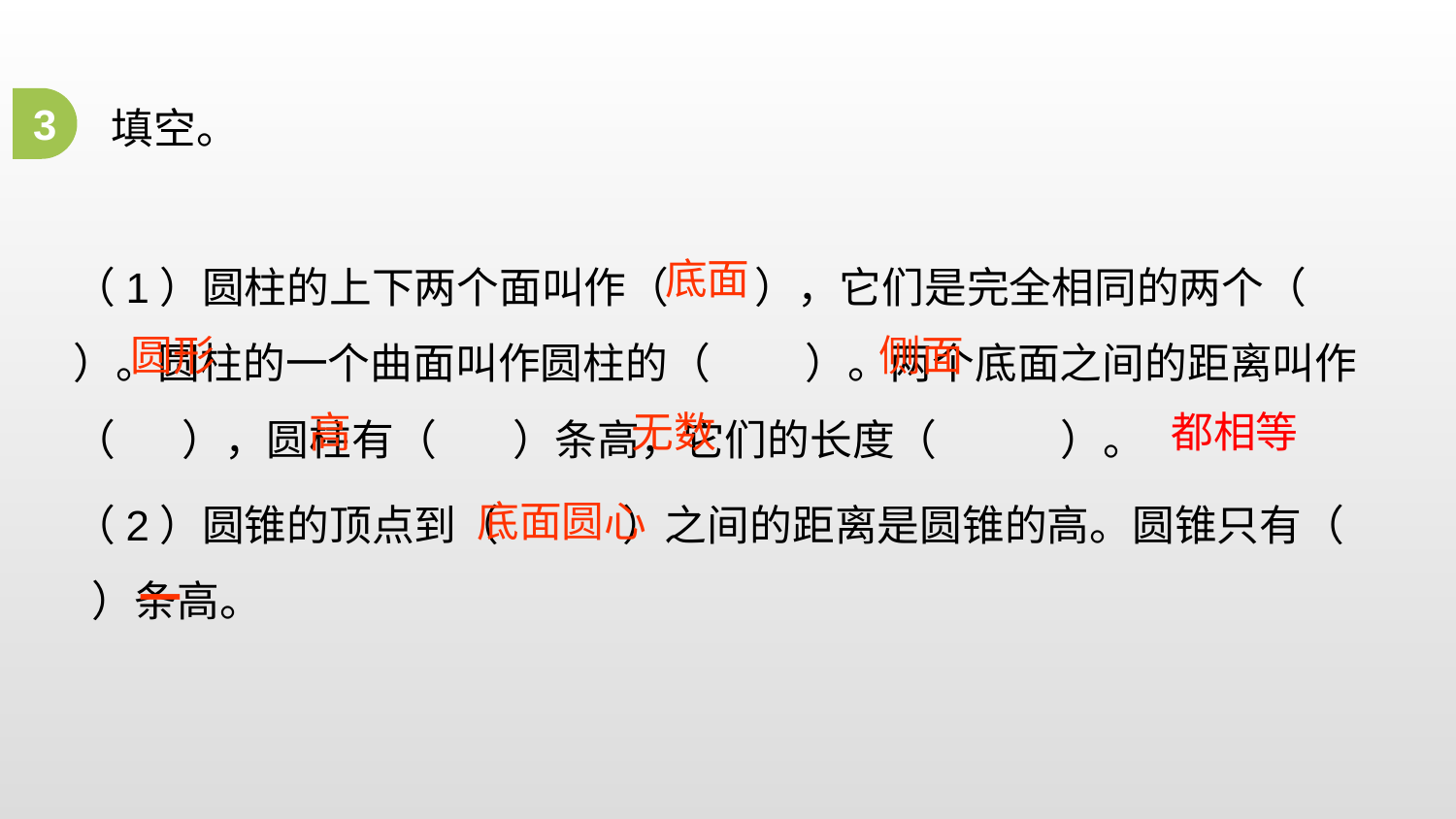

3
填空。
（1）圆柱的上下两个面叫作（         ），它们是完全相同的两个（         ）。圆柱的一个曲面叫作圆柱的（          ）。两个底面之间的距离叫作（       ），圆柱有（        ）条高，它们的长度（             ）。
（2）圆锥的顶点到（             ）之间的距离是圆锥的高。圆锥只有（       ）条高。
底面
圆形
侧面
高
无数
都相等
底面圆心
一